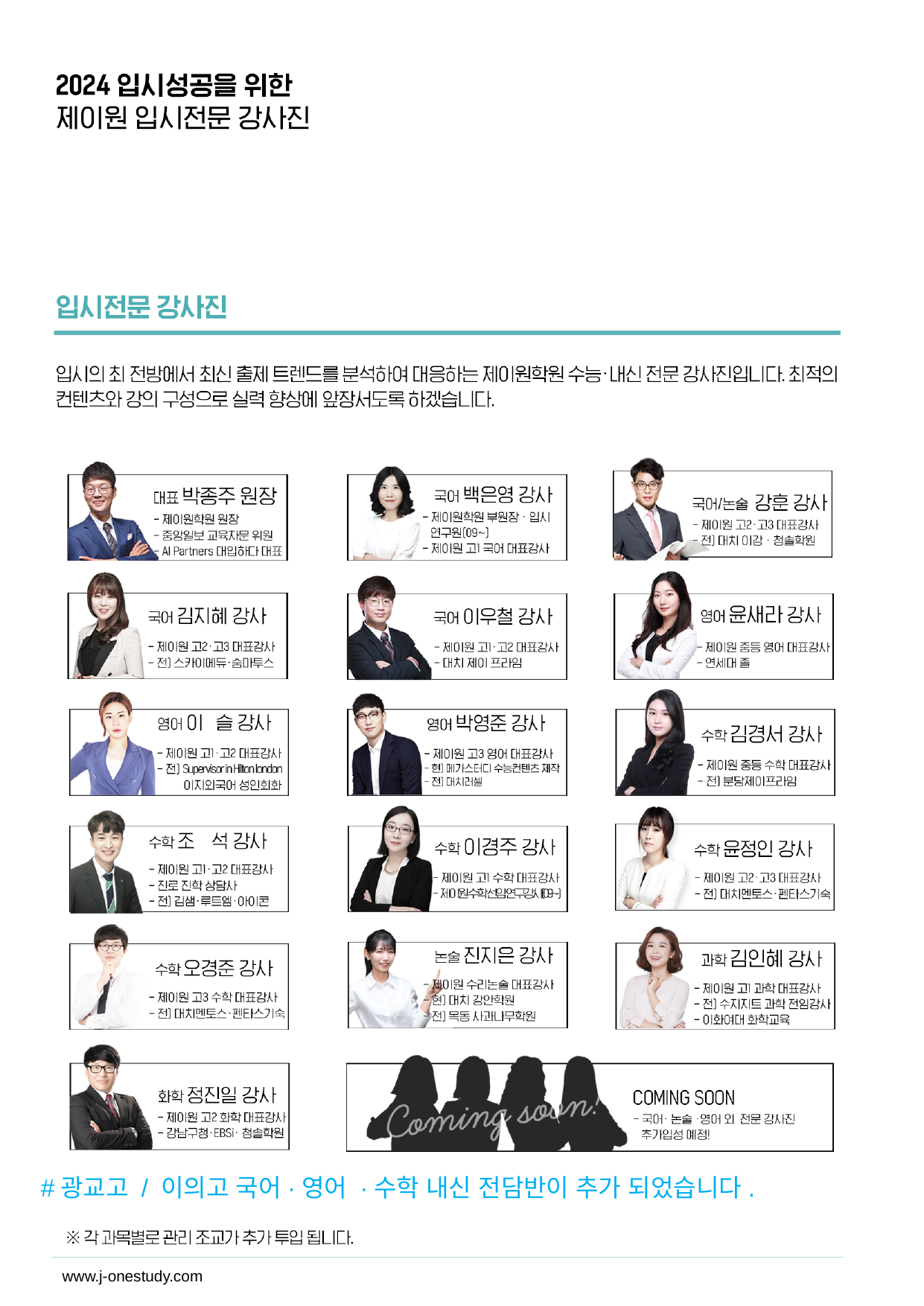

#광교고 / 이의고 국어·영어 ·수학 내신 전담반이 추가 되었습니다.